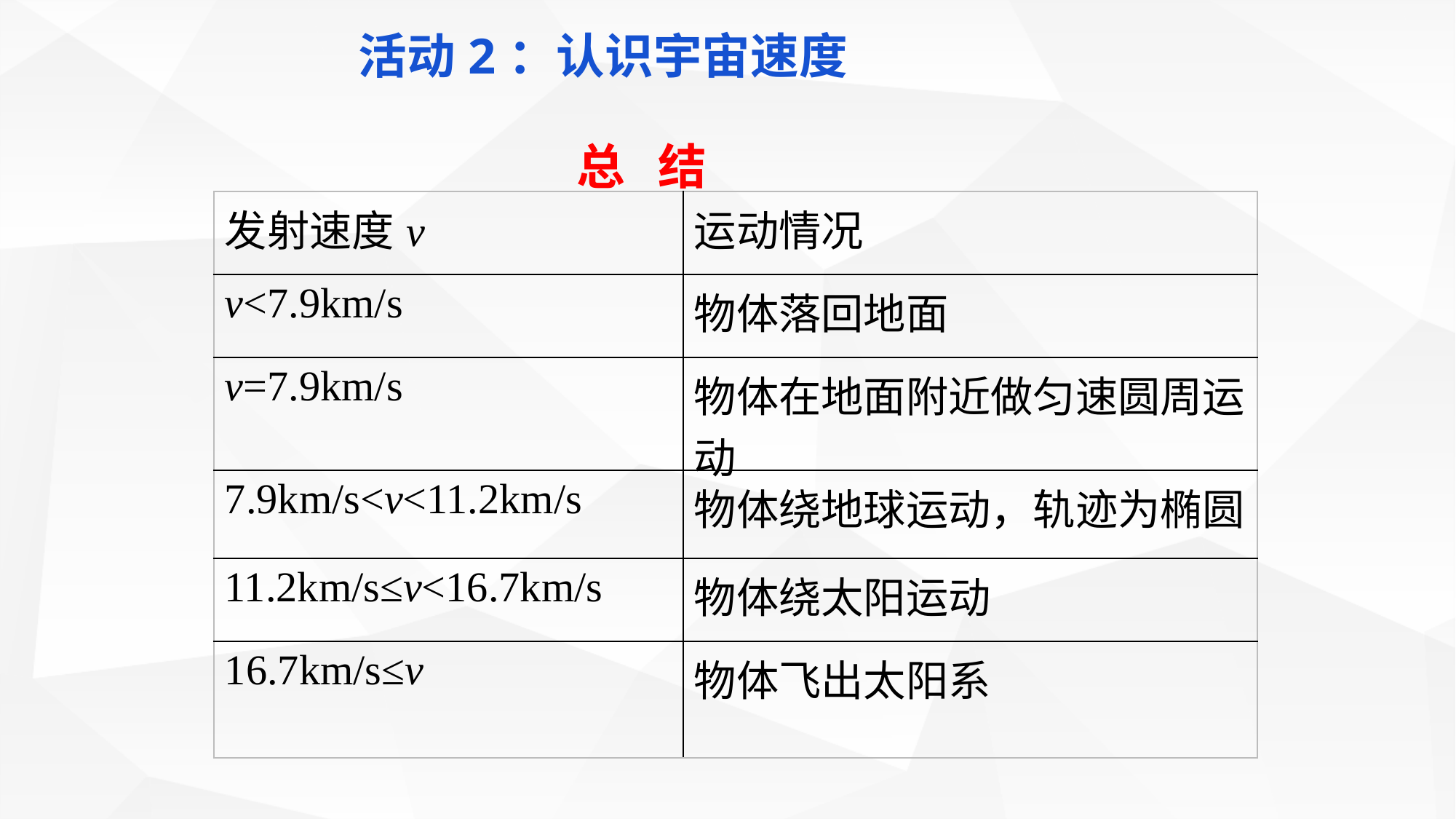

活动2：认识宇宙速度
总   结
| 发射速度v | 运动情况 |
| --- | --- |
| v<7.9km/s | 物体落回地面 |
| v=7.9km/s | 物体在地面附近做匀速圆周运动 |
| 7.9km/s<v<11.2km/s | 物体绕地球运动，轨迹为椭圆 |
| 11.2km/s≤v<16.7km/s | 物体绕太阳运动 |
| 16.7km/s≤v | 物体飞出太阳系 |